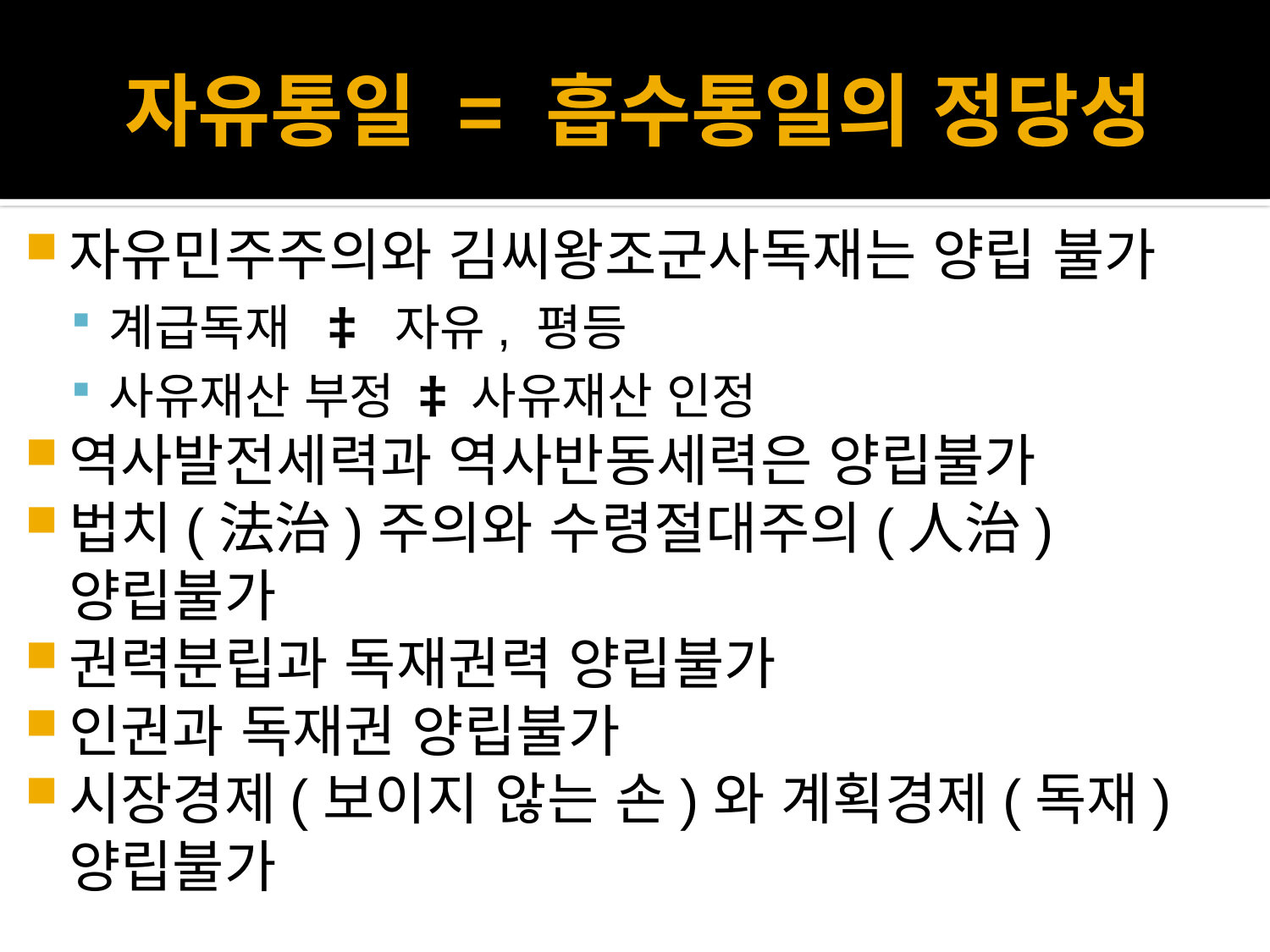

# 자유통일 = 흡수통일의 정당성
자유민주주의와 김씨왕조군사독재는 양립 불가
계급독재  ‡  자유, 평등
사유재산 부정 ‡ 사유재산 인정
역사발전세력과 역사반동세력은 양립불가
법치(法治)주의와 수령절대주의(人治) 양립불가
권력분립과 독재권력 양립불가
인권과 독재권 양립불가
시장경제(보이지 않는 손)와 계획경제(독재) 양립불가